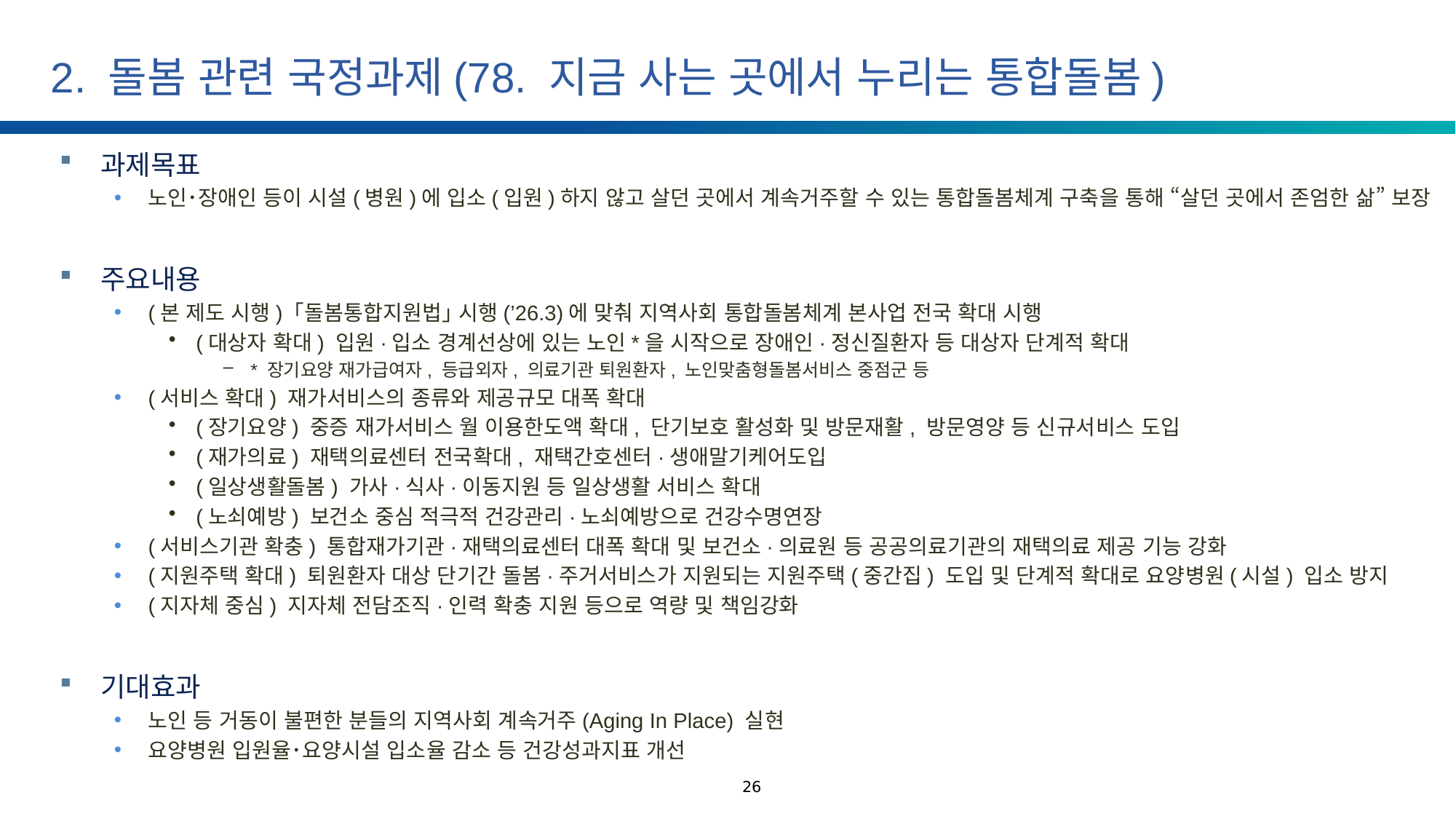

# 2. 돌봄 관련 국정과제(78. 지금 사는 곳에서 누리는 통합돌봄)
과제목표
노인･장애인 등이 시설(병원)에 입소(입원)하지 않고 살던 곳에서 계속거주할 수 있는 통합돌봄체계 구축을 통해 “살던 곳에서 존엄한 삶” 보장

주요내용
(본 제도 시행) ｢돌봄통합지원법｣ 시행(’26.3)에 맞춰 지역사회 통합돌봄체계 본사업 전국 확대 시행
(대상자 확대) 입원·입소 경계선상에 있는 노인*을 시작으로 장애인·정신질환자 등 대상자 단계적 확대
* 장기요양 재가급여자, 등급외자, 의료기관 퇴원환자, 노인맞춤형돌봄서비스 중점군 등
(서비스 확대) 재가서비스의 종류와 제공규모 대폭 확대
(장기요양) 중증 재가서비스 월 이용한도액 확대, 단기보호 활성화 및 방문재활, 방문영양 등 신규서비스 도입
(재가의료) 재택의료센터 전국확대, 재택간호센터·생애말기케어도입
(일상생활돌봄) 가사·식사·이동지원 등 일상생활 서비스 확대
(노쇠예방) 보건소 중심 적극적 건강관리·노쇠예방으로 건강수명연장
(서비스기관 확충) 통합재가기관·재택의료센터 대폭 확대 및 보건소·의료원 등 공공의료기관의 재택의료 제공 기능 강화
(지원주택 확대) 퇴원환자 대상 단기간 돌봄·주거서비스가 지원되는 지원주택(중간집) 도입 및 단계적 확대로 요양병원(시설) 입소 방지
(지자체 중심) 지자체 전담조직·인력 확충 지원 등으로 역량 및 책임강화

기대효과
노인 등 거동이 불편한 분들의 지역사회 계속거주(Aging In Place) 실현
요양병원 입원율･요양시설 입소율 감소 등 건강성과지표 개선
26